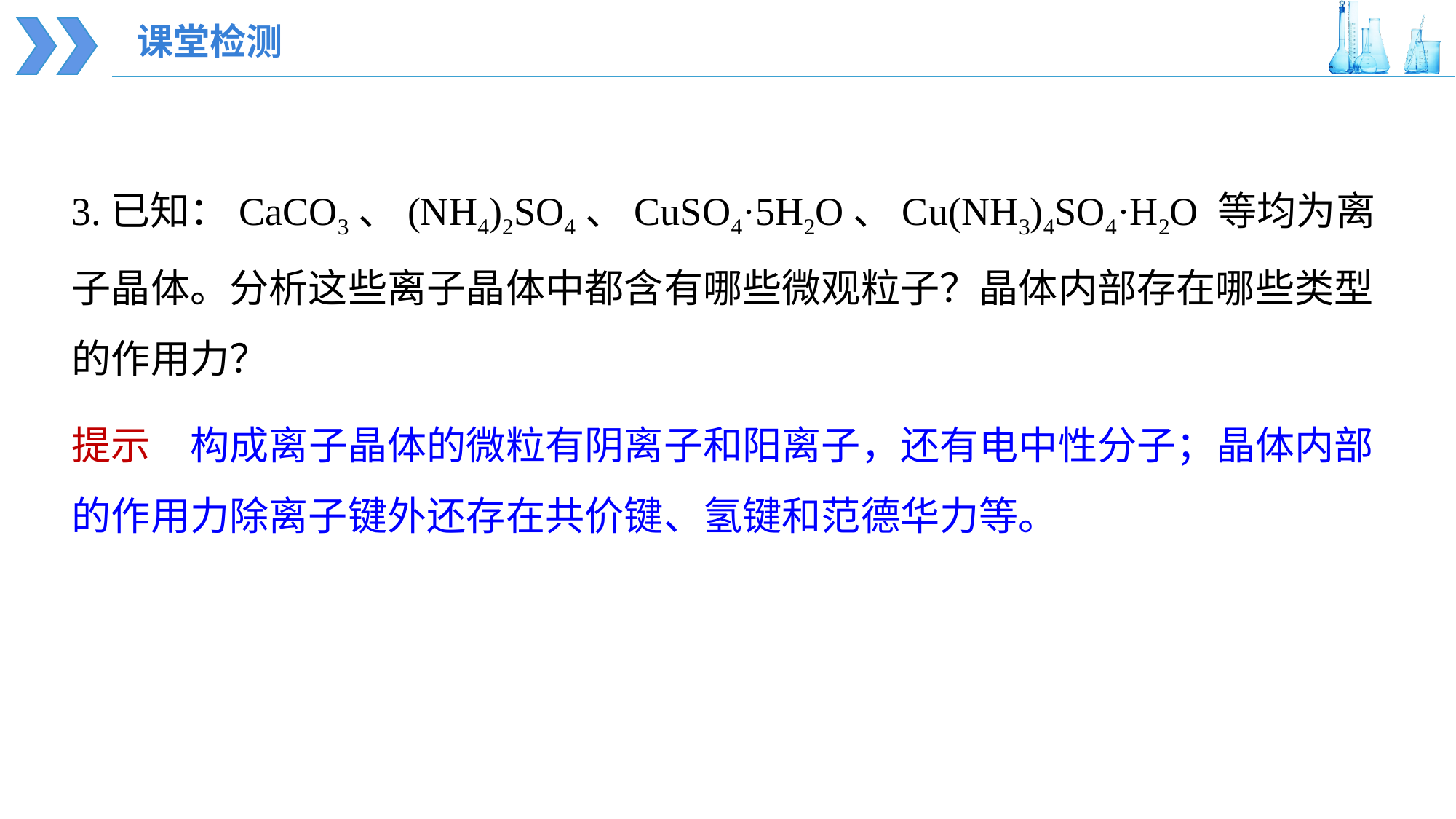

课堂检测
3.已知：CaCO3、(NH4)2SO4、CuSO4·5H2O、Cu(NH3)4SO4·H2O 等均为离子晶体。分析这些离子晶体中都含有哪些微观粒子？晶体内部存在哪些类型的作用力？
提示　构成离子晶体的微粒有阴离子和阳离子，还有电中性分子；晶体内部的作用力除离子键外还存在共价键、氢键和范德华力等。